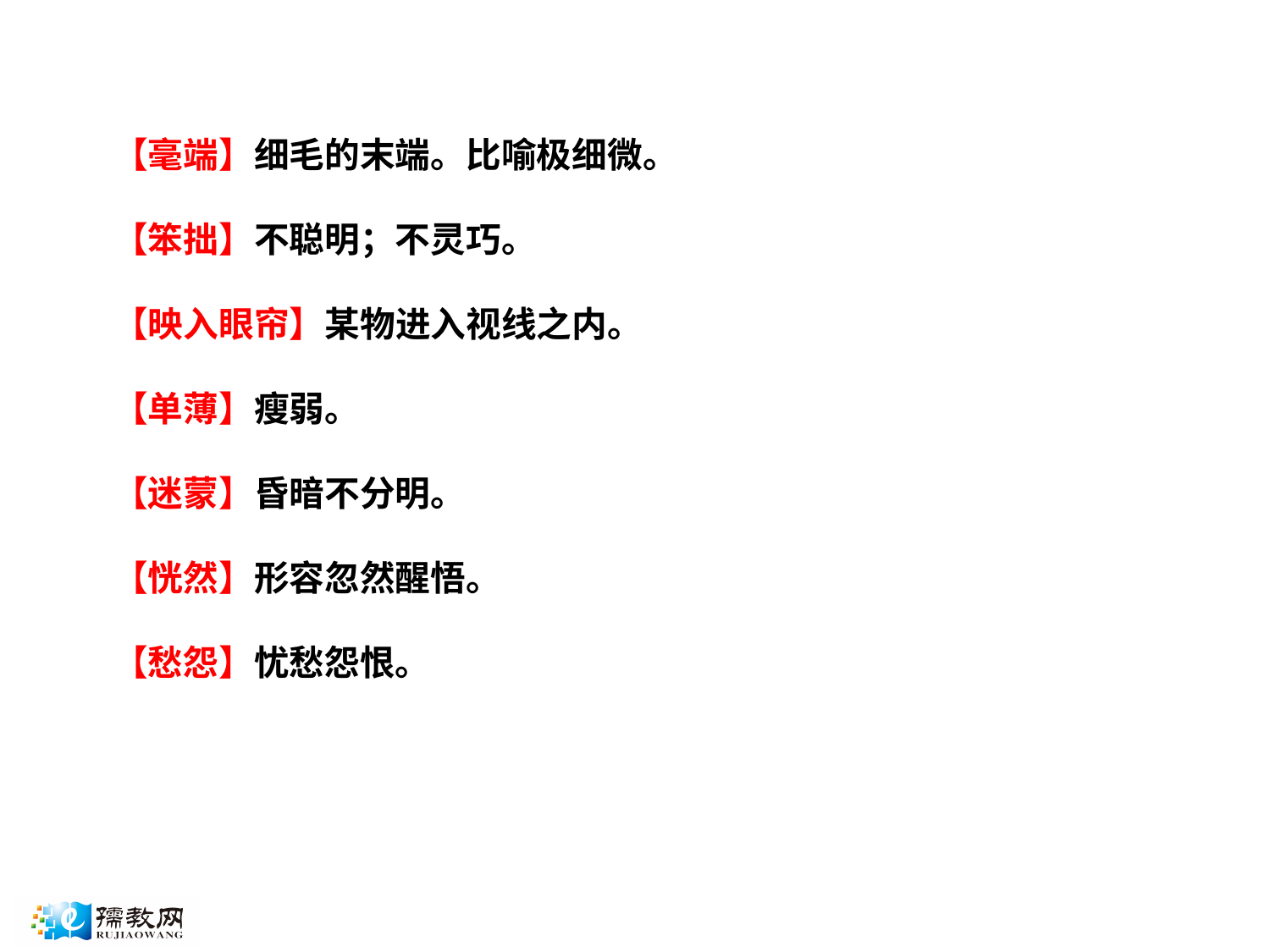

【毫端】细毛的末端。比喻极细微。
【笨拙】不聪明；不灵巧。
【映入眼帘】某物进入视线之内。
【单薄】瘦弱。
【迷蒙】昏暗不分明。
【恍然】形容忽然醒悟。
【愁怨】忧愁怨恨。